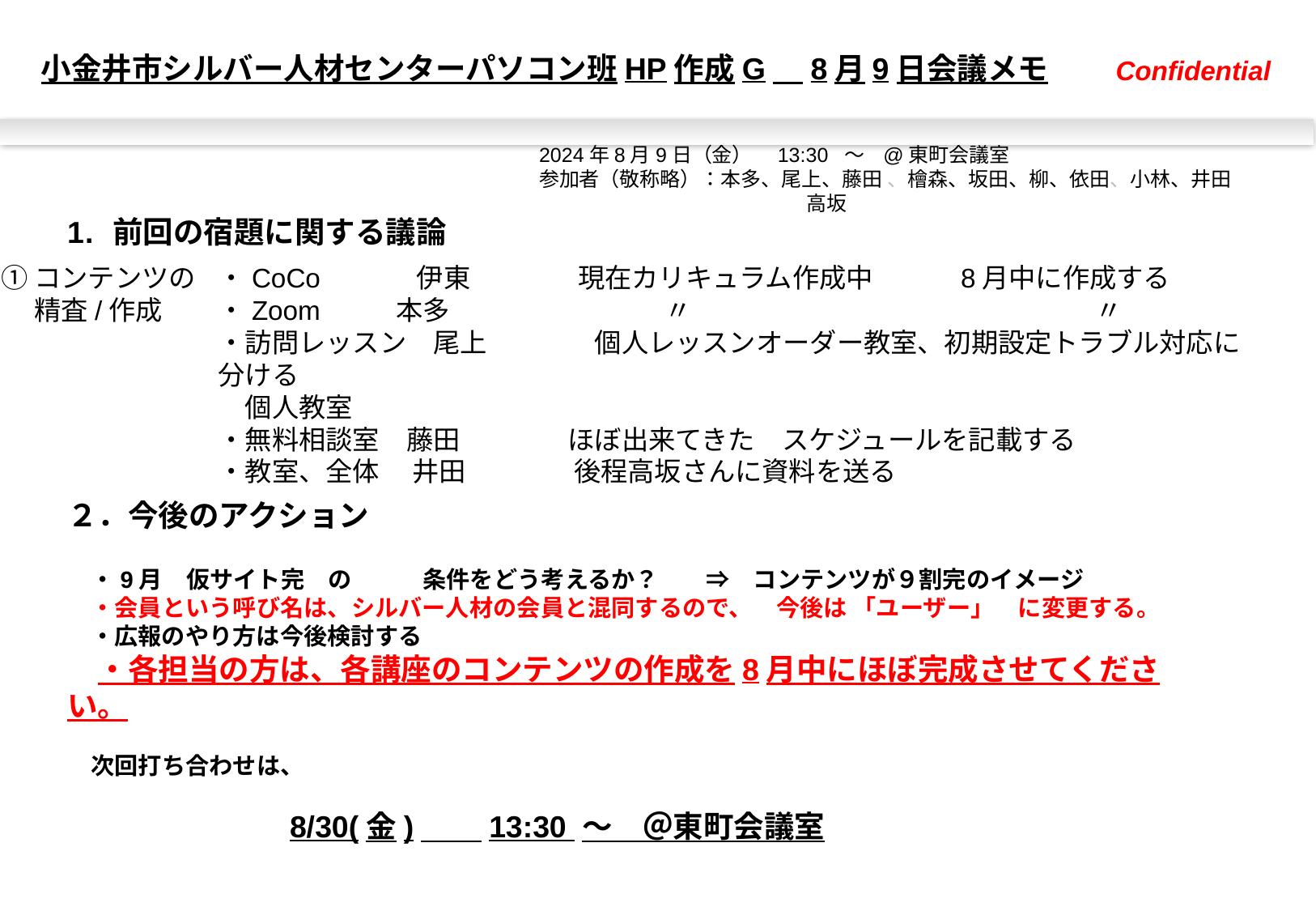

Confidential
小金井市シルバー人材センターパソコン班HP作成G　8月9日会議メモ
2024年8月9日（金）　13:30  ～   @東町会議室
参加者（敬称略）：本多、尾上、藤田 、檜森、坂田、柳、依田、小林、井田
　　　　　　　　　　　　　 高坂
前回の宿題に関する議論

２．今後のアクション

　・9月　仮サイト完　の　　　条件をどう考えるか？　　⇒　コンテンツが９割完のイメージ
　・会員という呼び名は、シルバー人材の会員と混同するので、　今後は 「ユーザー」　に変更する。
　・広報のやり方は今後検討する
　・各担当の方は、各講座のコンテンツの作成を8月中にほぼ完成させてください。

　次回打ち合わせは、

　　　　　　　　　8/30(金)　　13:30 ～　＠東町会議室

①コンテンツの
精査/作成
・CoCo    　 　伊東　　　　現在カリキュラム作成中　　　8月中に作成する
・Zoom    　  本多　　　　　　　　〃　　　　　　　　　　　　　　　〃
・訪問レッスン　尾上　　　　個人レッスンオーダー教室、初期設定トラブル対応に分ける
　個人教室
・無料相談室　藤田　　　　ほぼ出来てきた　スケジュールを記載する
・教室、全体　 井田　　　　後程高坂さんに資料を送る